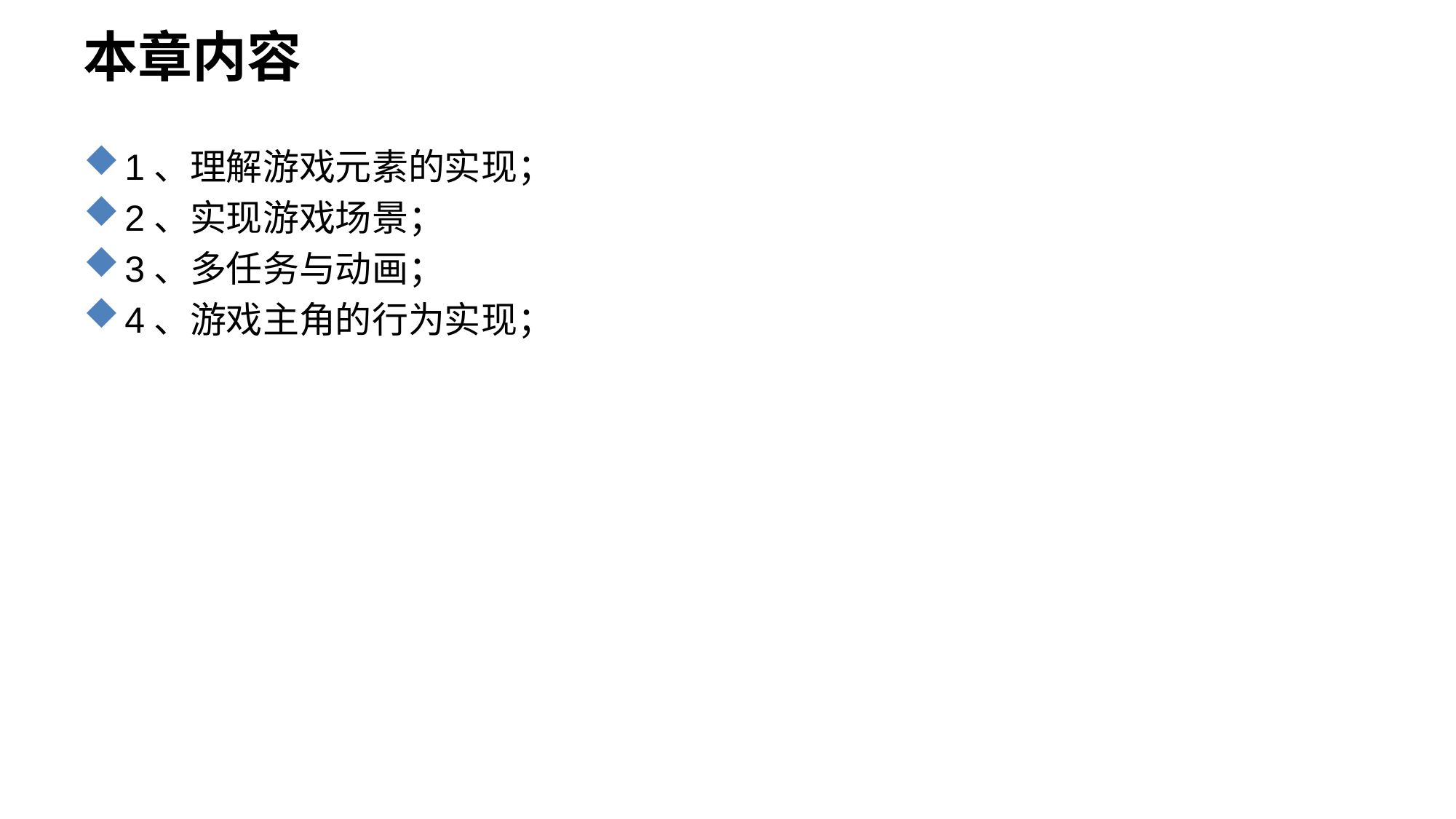

# 本章内容
1、理解游戏元素的实现；
2、实现游戏场景；
3、多任务与动画；
4、游戏主角的行为实现；